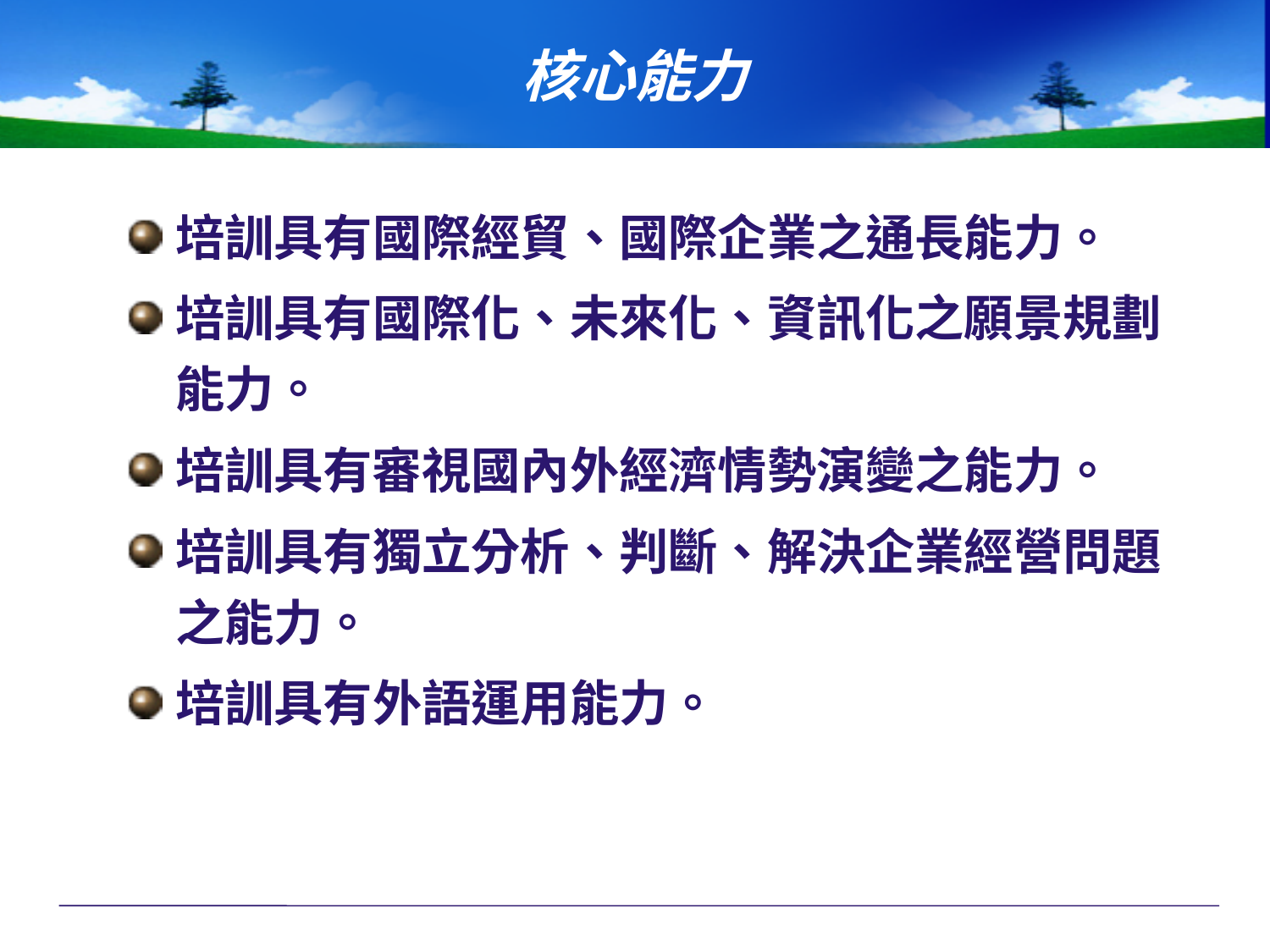

# 核心能力
培訓具有國際經貿、國際企業之通長能力。
培訓具有國際化、未來化、資訊化之願景規劃能力。
培訓具有審視國內外經濟情勢演變之能力。
培訓具有獨立分析、判斷、解決企業經營問題之能力。
培訓具有外語運用能力。